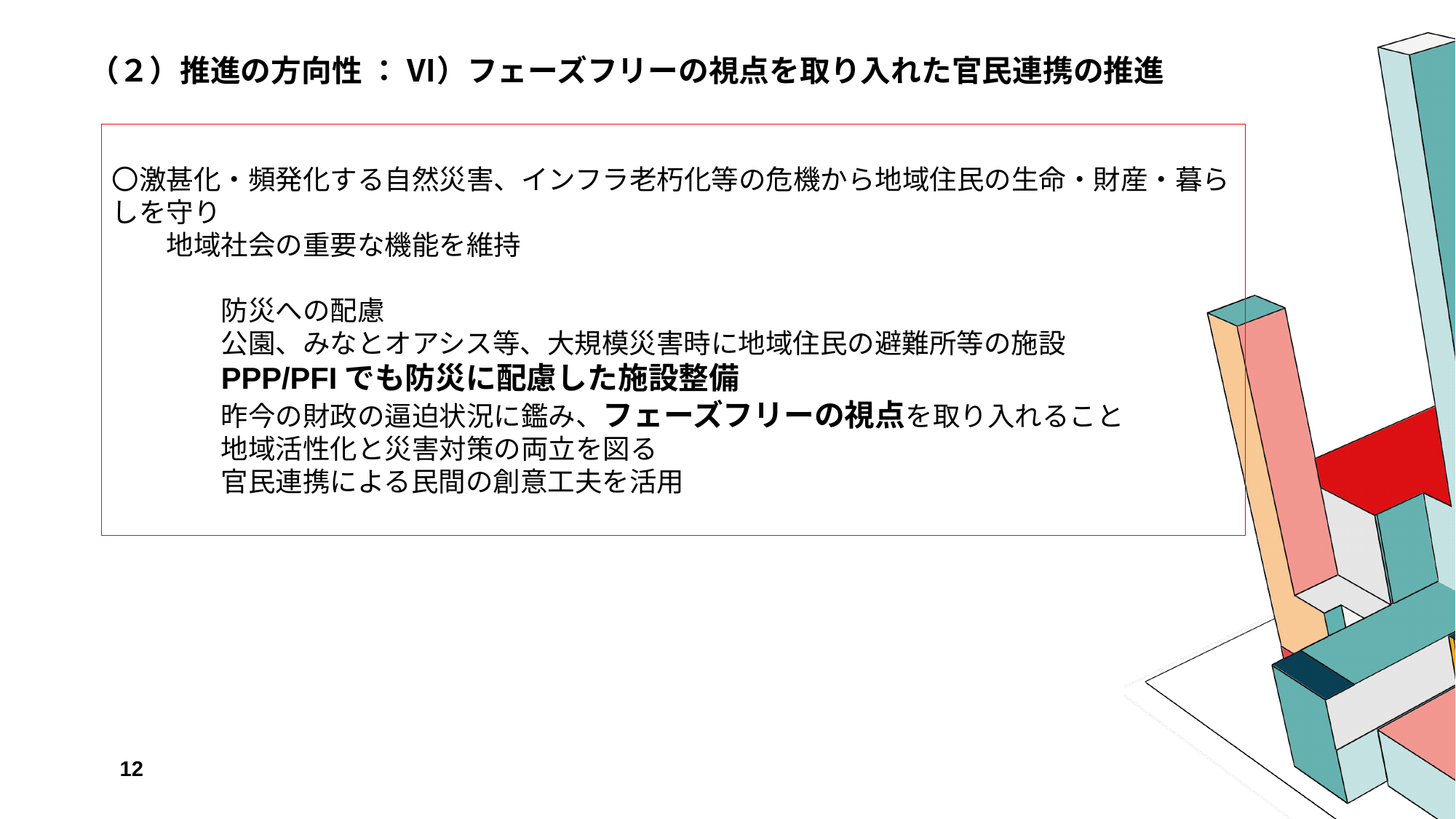

# （２）推進の方向性 ： ⅵ）フェーズフリーの視点を取り入れた官民連携の推進

〇激甚化・頻発化する自然災害、インフラ老朽化等の危機から地域住民の生命・財産・暮らしを守り
　　地域社会の重要な機能を維持

	防災への配慮
	公園、みなとオアシス等、大規模災害時に地域住民の避難所等の施設
	PPP/PFIでも防災に配慮した施設整備
	昨今の財政の逼迫状況に鑑み、フェーズフリーの視点を取り入れること
	地域活性化と災害対策の両立を図る
	官民連携による民間の創意工夫を活用

12